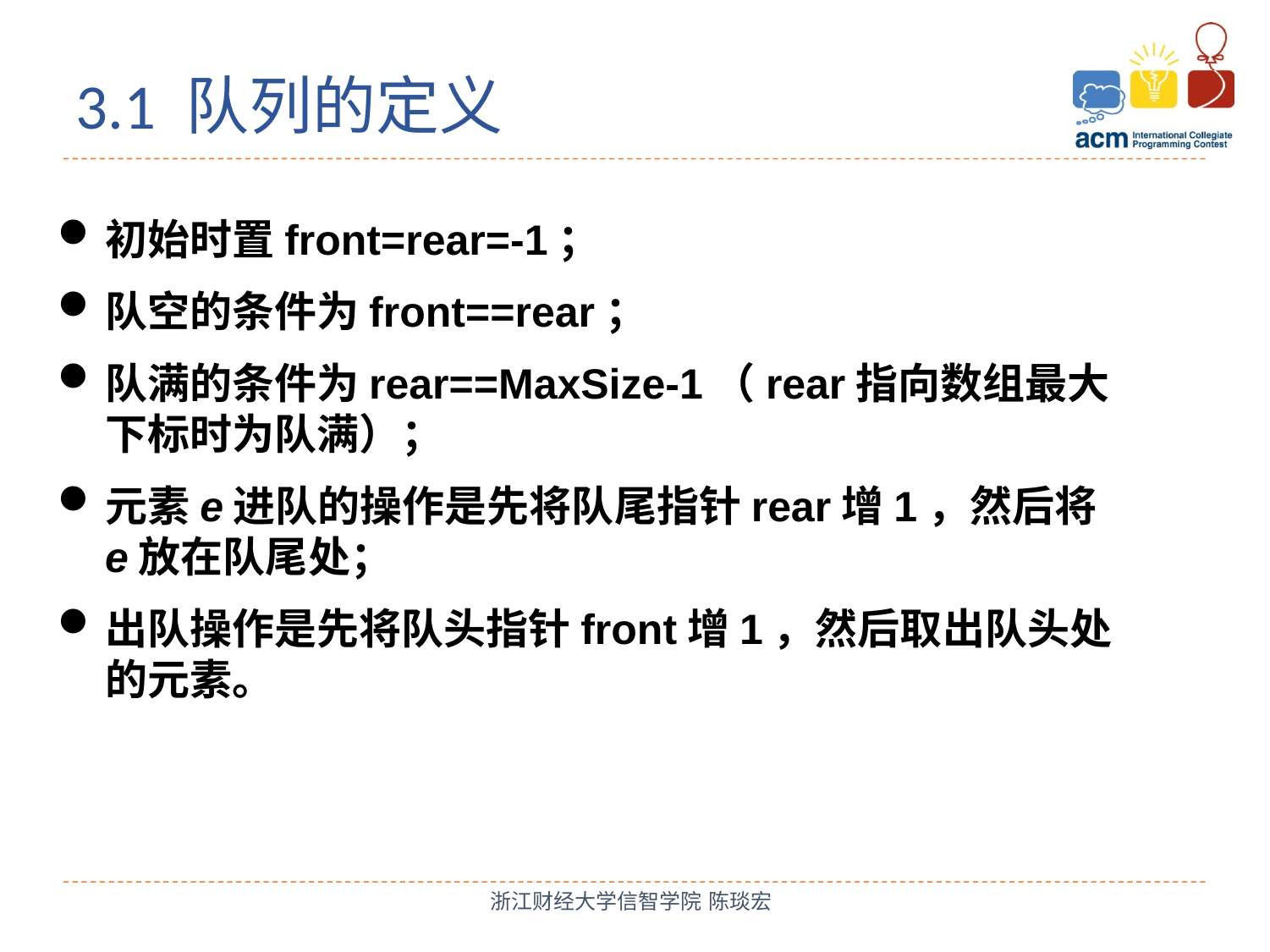

3.1 队列的定义
初始时置front=rear=-1；
队空的条件为front==rear；
队满的条件为rear==MaxSize-1（rear指向数组最大下标时为队满）；
元素e进队的操作是先将队尾指针rear增1，然后将e放在队尾处；
出队操作是先将队头指针front增1，然后取出队头处的元素。
浙江财经大学信智学院 陈琰宏
6